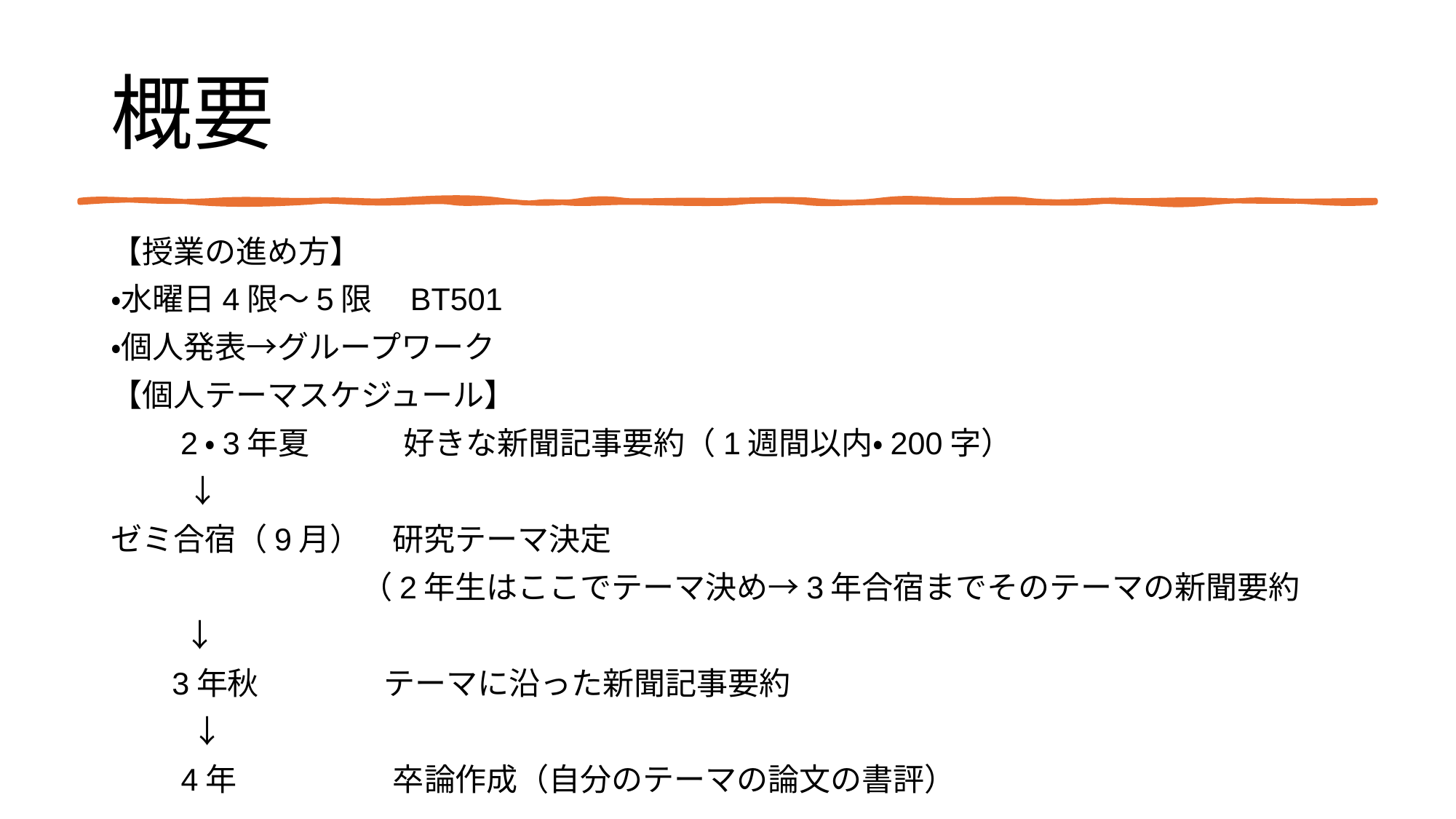

# 概要

【授業の進め方】
・水曜日4限～5限　BT501
・個人発表→グループワーク
【個人テーマスケジュール】
　　2・3年夏　　　好きな新聞記事要約（1週間以内・200字）
　　  ↓
ゼミ合宿（9月）　研究テーマ決定
　　　　　　　　（2年生はここでテーマ決め→3年合宿までそのテーマの新聞要約
　      ↓
       3年秋　　　　テーマに沿った新聞記事要約
      　↓
        4年　　　　　卒論作成（自分のテーマの論文の書評）